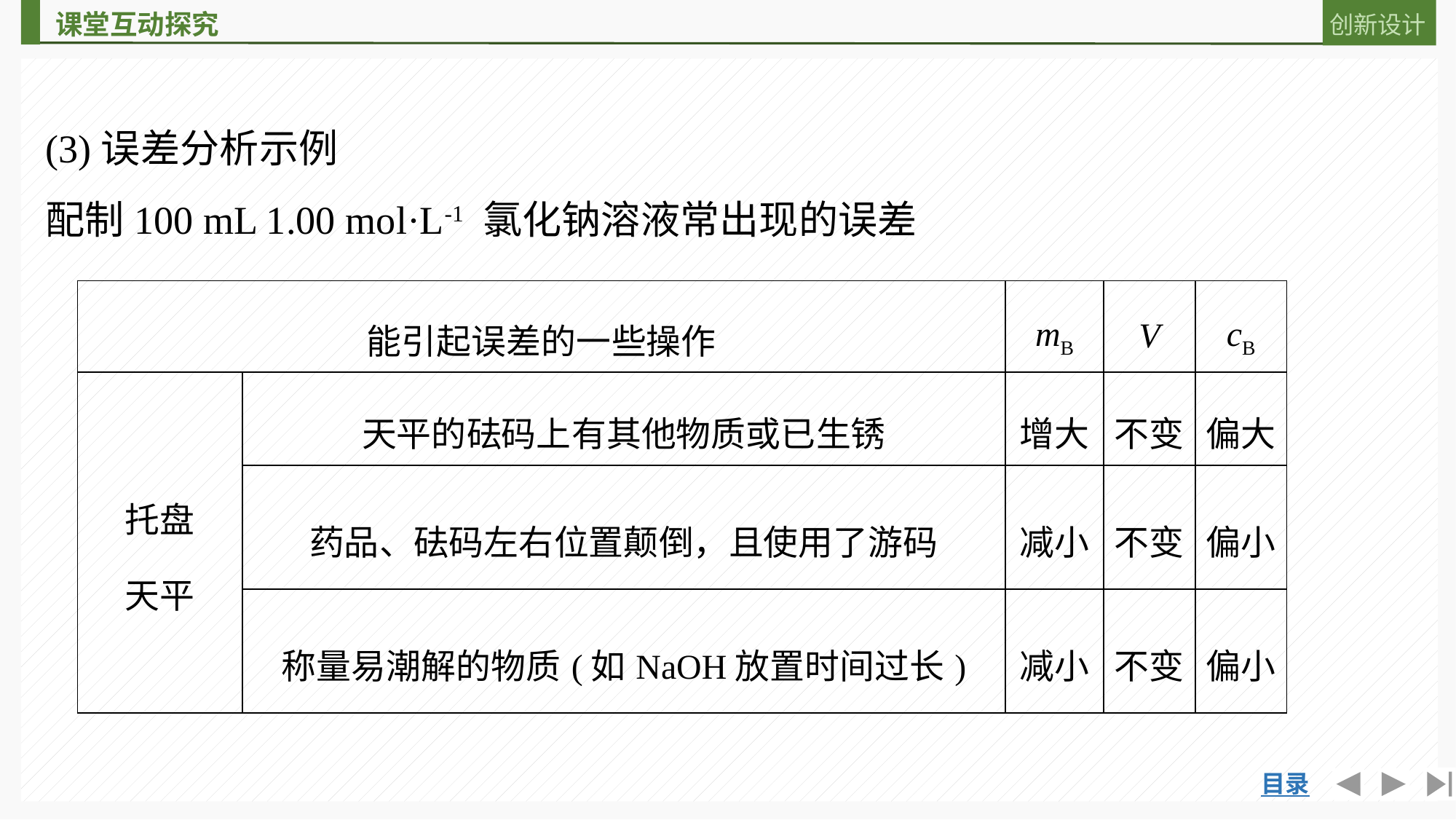

(3)误差分析示例
配制100 mL 1.00 mol·L-1 氯化钠溶液常出现的误差
| 能引起误差的一些操作 |  | mB | V | cB |
| --- | --- | --- | --- | --- |
| 托盘 天平 | 天平的砝码上有其他物质或已生锈 | 增大 | 不变 | 偏大 |
|  | 药品、砝码左右位置颠倒，且使用了游码 | 减小 | 不变 | 偏小 |
|  | 称量易潮解的物质(如NaOH放置时间过长) | 减小 | 不变 | 偏小 |